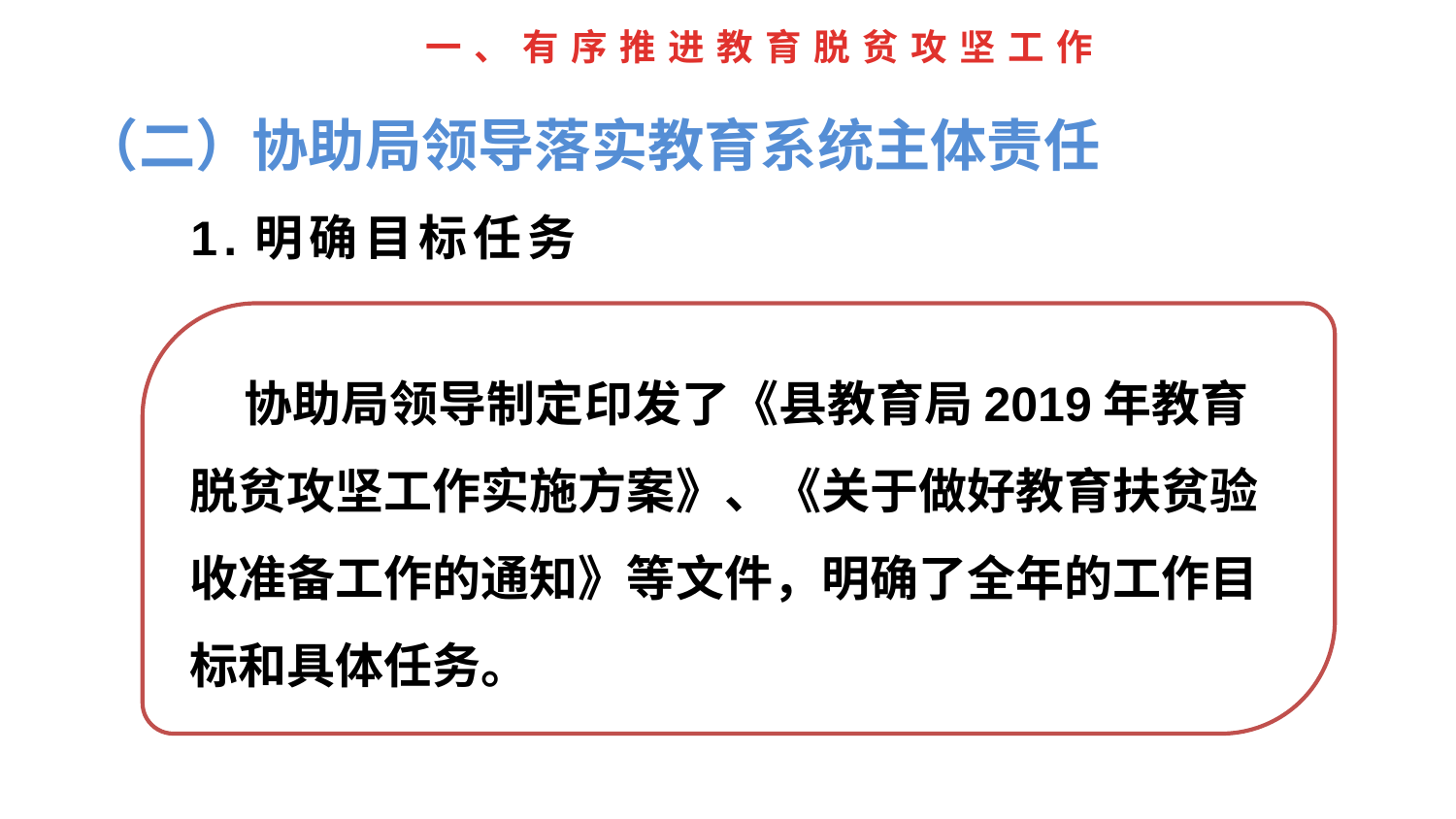

一、有序推进教育脱贫攻坚工作
（二）协助局领导落实教育系统主体责任
1.明确目标任务
       协助局领导制定印发了《县教育局2019年教育脱贫攻坚工作实施方案》、《关于做好教育扶贫验收准备工作的通知》等文件，明确了全年的工作目标和具体任务。